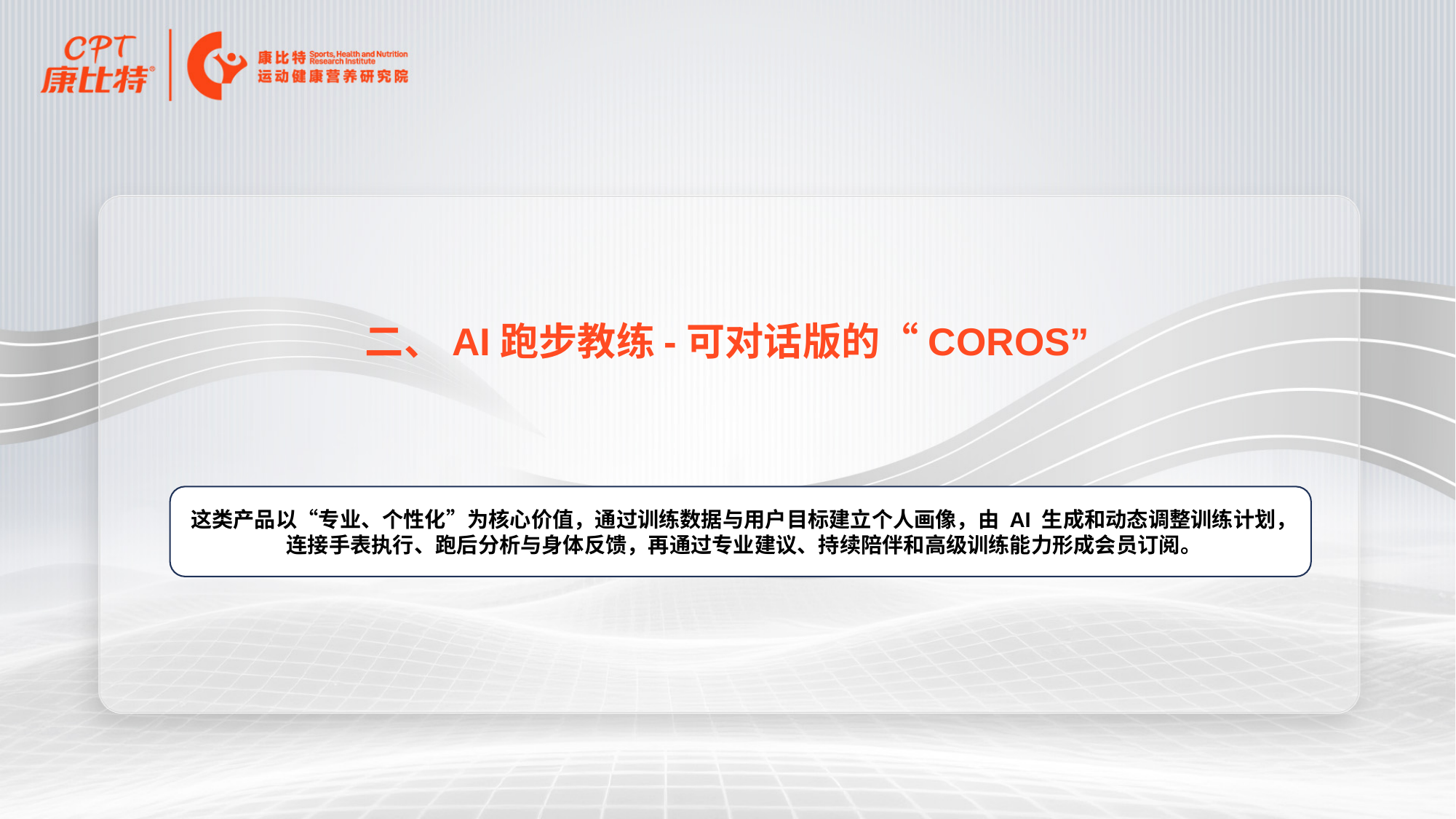

二、AI跑步教练-可对话版的“COROS”

这类产品以“专业、个性化”为核心价值，通过训练数据与用户目标建立个人画像，由 AI 生成和动态调整训练计划，连接手表执行、跑后分析与身体反馈，再通过专业建议、持续陪伴和高级训练能力形成会员订阅。